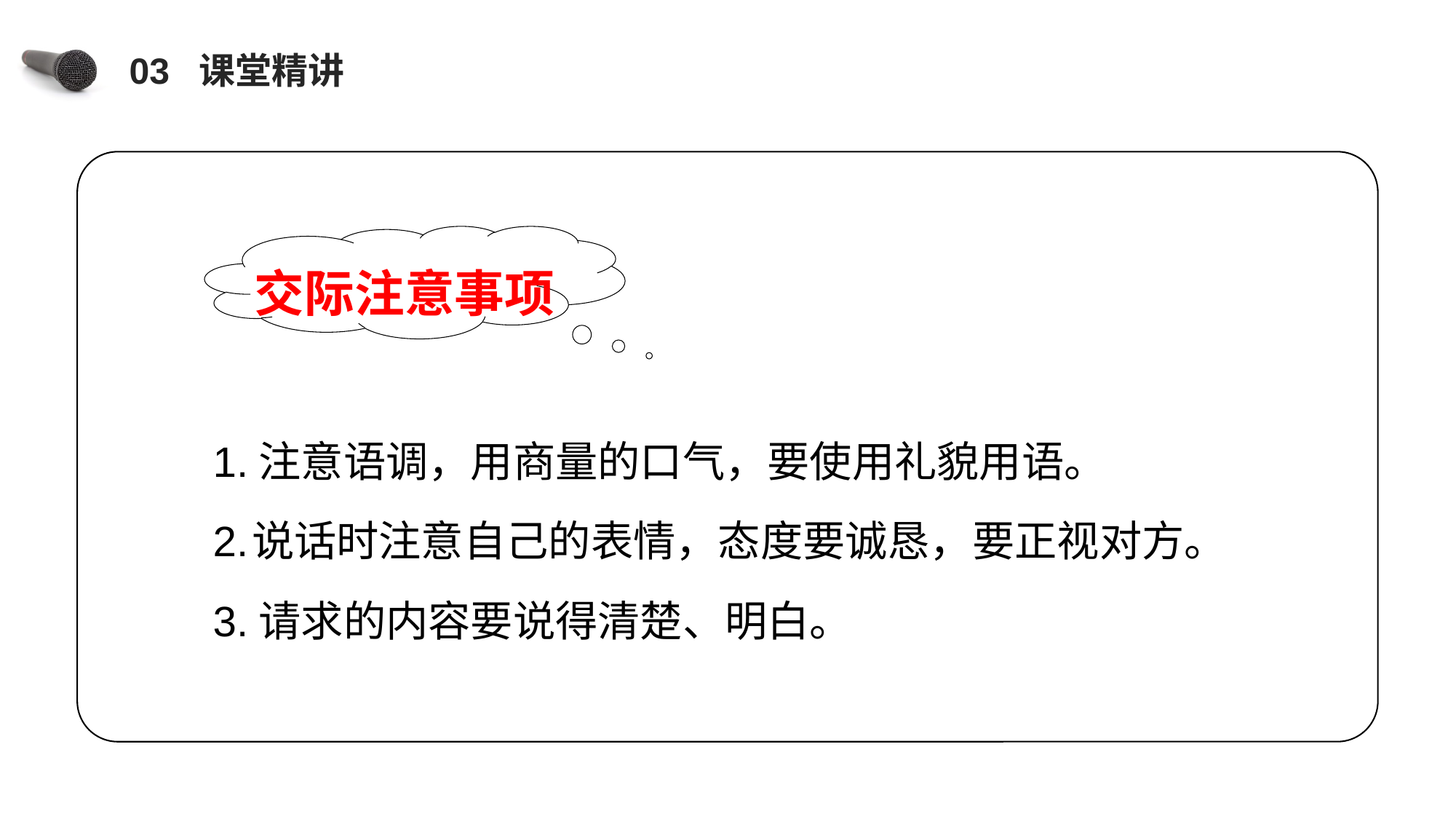

03  课堂精讲

交际注意事项
1.注意语调，用商量的口气，要使用礼貌用语。
说话时注意自己的表情，态度要诚恳，要正视对方。
3.请求的内容要说得清楚、明白。